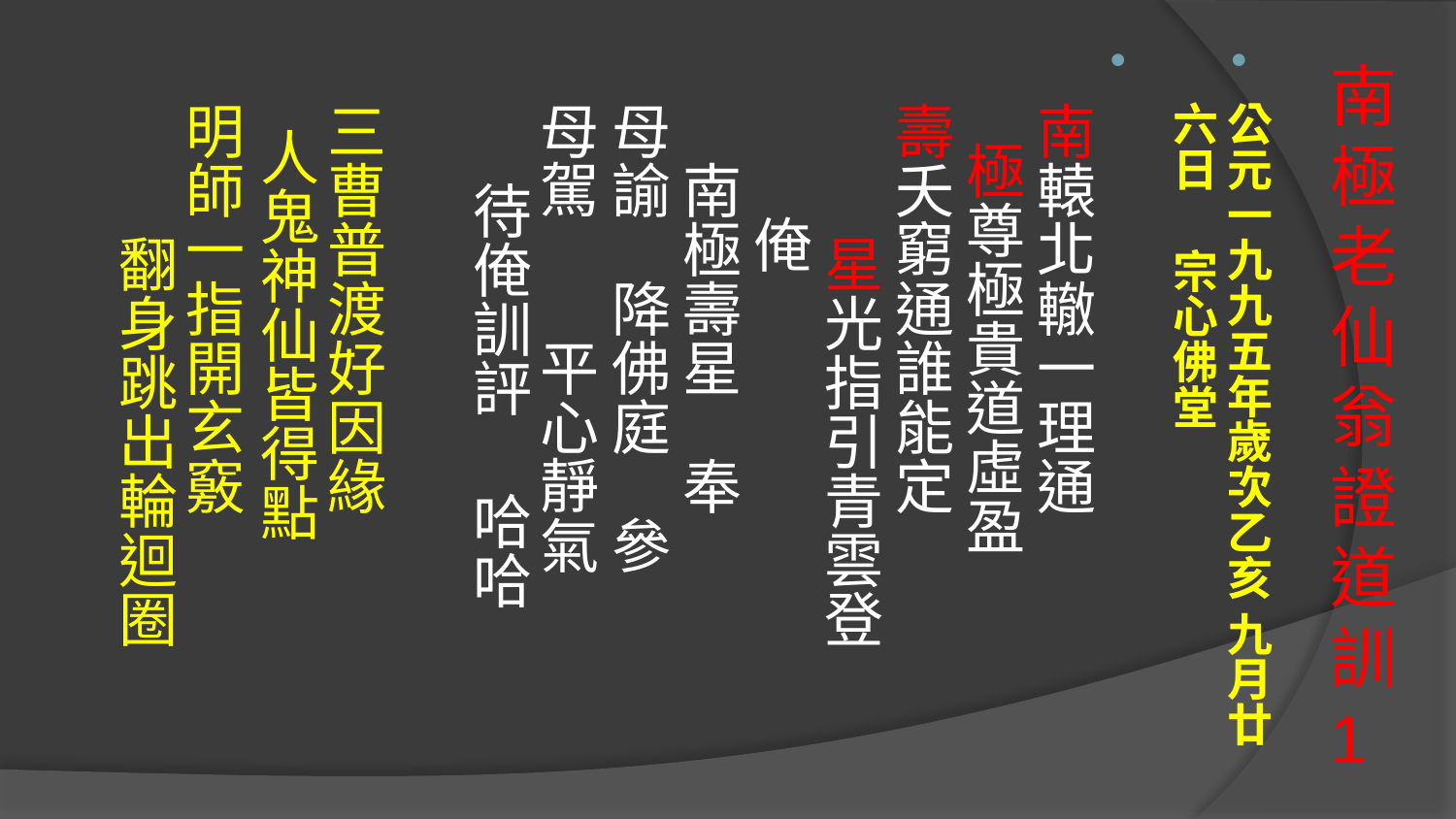

公元一九九五年歲次乙亥 九月廿六日 　宗心佛堂
　　
南轅北轍一理通　                  極尊極貴道虛盈
壽夭窮通誰能定　                         星光指引青雲登
　    俺
　南極壽星　奉
母諭　降佛庭　參
母駕　　平心靜氣　                 待俺訓評　 哈哈
三曹普渡好因緣　                 人鬼神仙皆得點
明師一指開玄竅　                         翻身跳出輪迴圈
# 南極老仙翁證道訓1